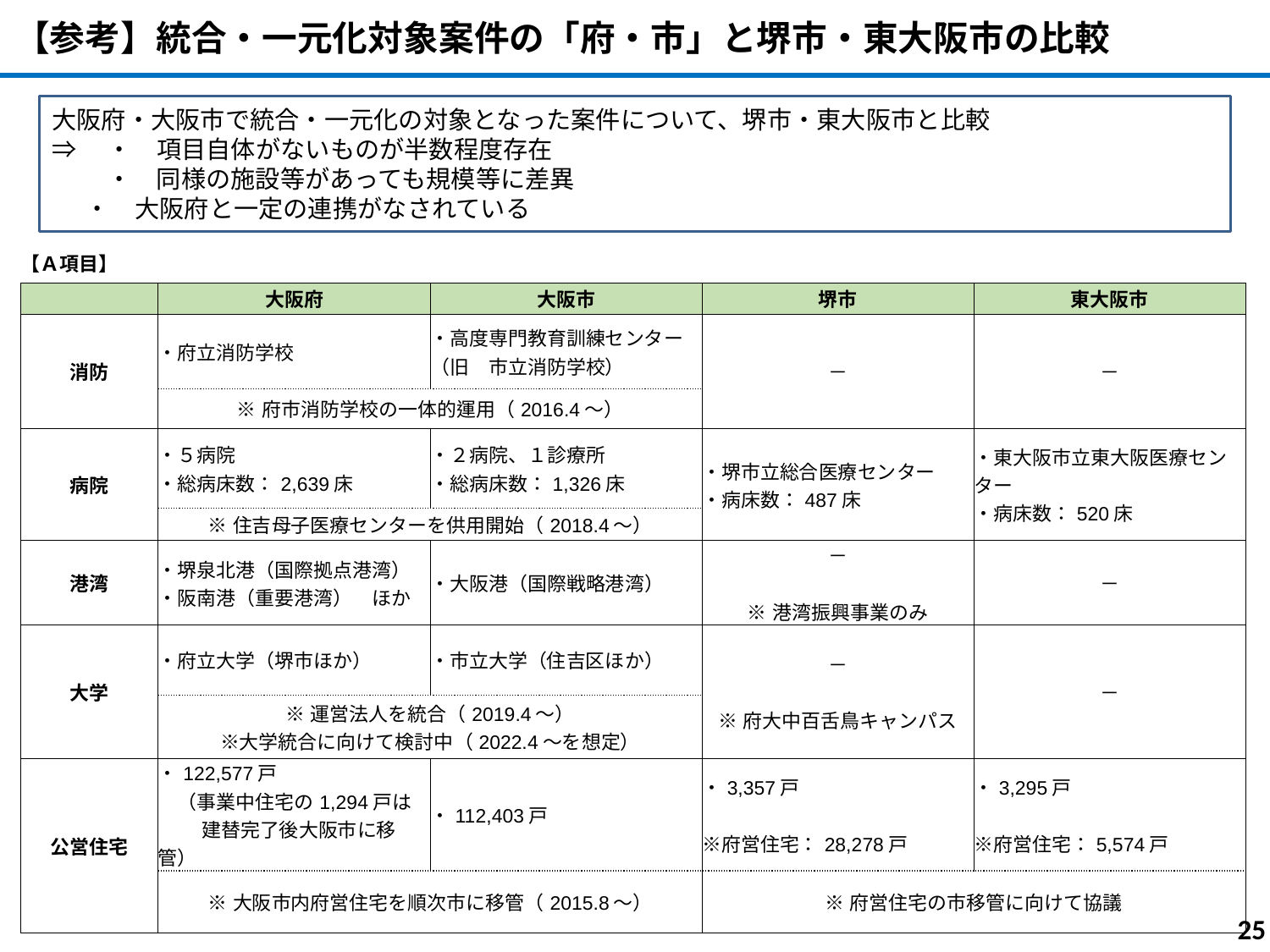

【参考】統合・一元化対象案件の「府・市」と堺市・東大阪市の比較
大阪府・大阪市で統合・一元化の対象となった案件について、堺市・東大阪市と比較
⇒　・　項目自体がないものが半数程度存在
　　 ・　同様の施設等があっても規模等に差異
     ・　大阪府と一定の連携がなされている
| 【Ａ項目】 |  |  |  |  |
| --- | --- | --- | --- | --- |
|  | 大阪府 | 大阪市 | 堺市 | 東大阪市 |
| 消防 | ・府立消防学校 | ・高度専門教育訓練センター （旧　市立消防学校） | － | － |
|  | ※府市消防学校の一体的運用（2016.4～） |  |  |  |
| 病院 | ・５病院 ・総病床数：2,639床 | ・２病院、１診療所 ・総病床数：1,326床 | ・堺市立総合医療センター ・病床数：487床 | ・東大阪市立東大阪医療センター ・病床数：520床 |
|  | ※住吉母子医療センターを供用開始（2018.4～） |  |  |  |
| 港湾 | ・堺泉北港（国際拠点港湾） ・阪南港（重要港湾）　ほか | ・大阪港（国際戦略港湾） | － ※港湾振興事業のみ | － |
| 大学 | ・府立大学（堺市ほか） | ・市立大学（住吉区ほか） | － ※府大中百舌鳥キャンパス | － |
|  | ※運営法人を統合（2019.4～） ※大学統合に向けて検討中（2022.4～を想定） |  |  |  |
| 公営住宅 | ・122,577戸 　（事業中住宅の1,294戸は 　　 建替完了後大阪市に移管） | ・112,403戸 | ・3,357戸 ※府営住宅：28,278戸 | ・3,295戸 ※府営住宅：5,574戸 |
|  | ※大阪市内府営住宅を順次市に移管（2015.8～） |  | ※府営住宅の市移管に向けて協議 |  |
25